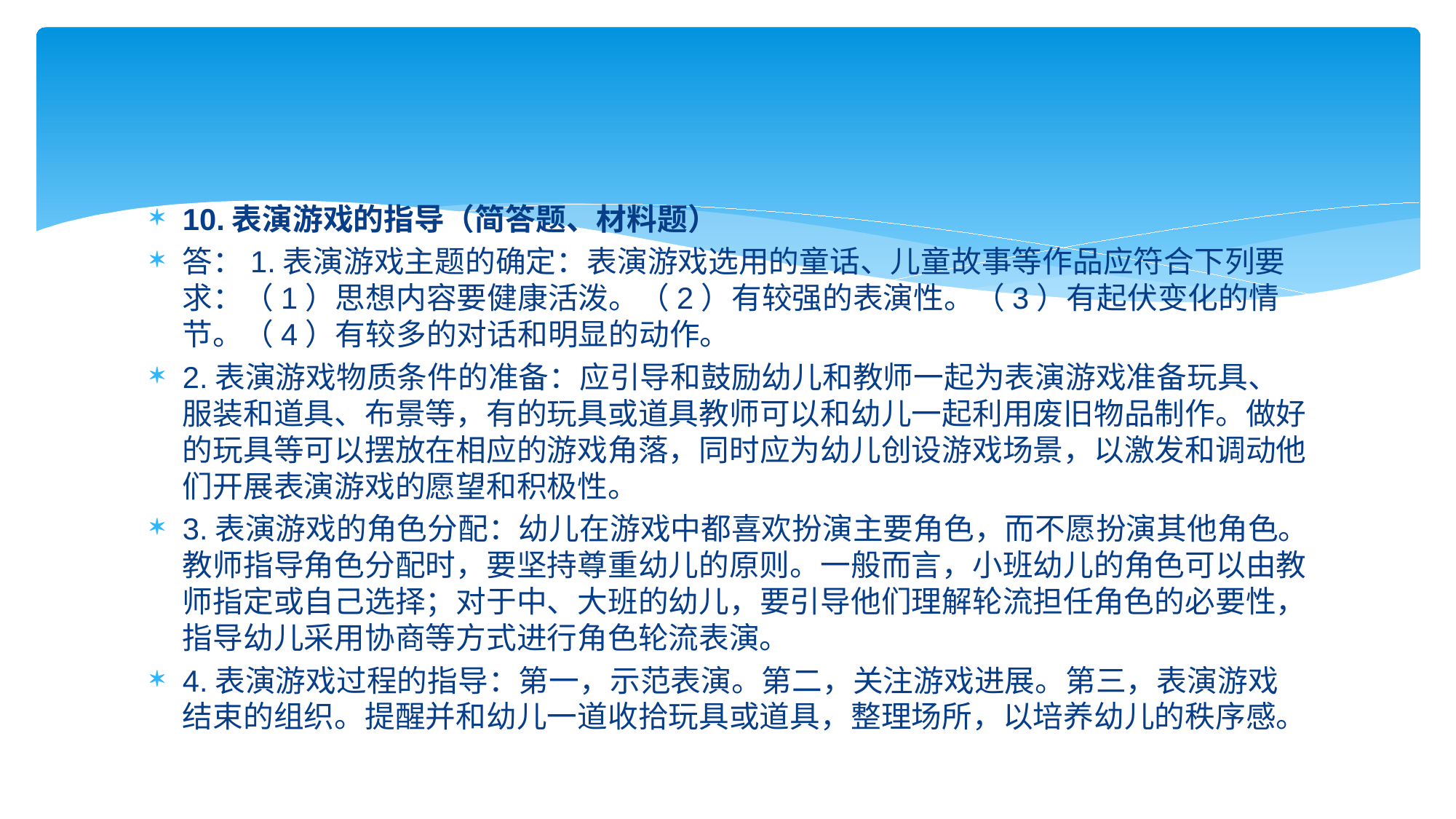

10.表演游戏的指导（简答题、材料题）
答：1.表演游戏主题的确定：表演游戏选用的童话、儿童故事等作品应符合下列要求：（1）思想内容要健康活泼。（2）有较强的表演性。（3）有起伏变化的情节。（4）有较多的对话和明显的动作。
2.表演游戏物质条件的准备：应引导和鼓励幼儿和教师一起为表演游戏准备玩具、服装和道具、布景等，有的玩具或道具教师可以和幼儿一起利用废旧物品制作。做好的玩具等可以摆放在相应的游戏角落，同时应为幼儿创设游戏场景，以激发和调动他们开展表演游戏的愿望和积极性。
3.表演游戏的角色分配：幼儿在游戏中都喜欢扮演主要角色，而不愿扮演其他角色。教师指导角色分配时，要坚持尊重幼儿的原则。一般而言，小班幼儿的角色可以由教师指定或自己选择；对于中、大班的幼儿，要引导他们理解轮流担任角色的必要性，指导幼儿采用协商等方式进行角色轮流表演。
4.表演游戏过程的指导：第一，示范表演。第二，关注游戏进展。第三，表演游戏结束的组织。提醒并和幼儿一道收拾玩具或道具，整理场所，以培养幼儿的秩序感。